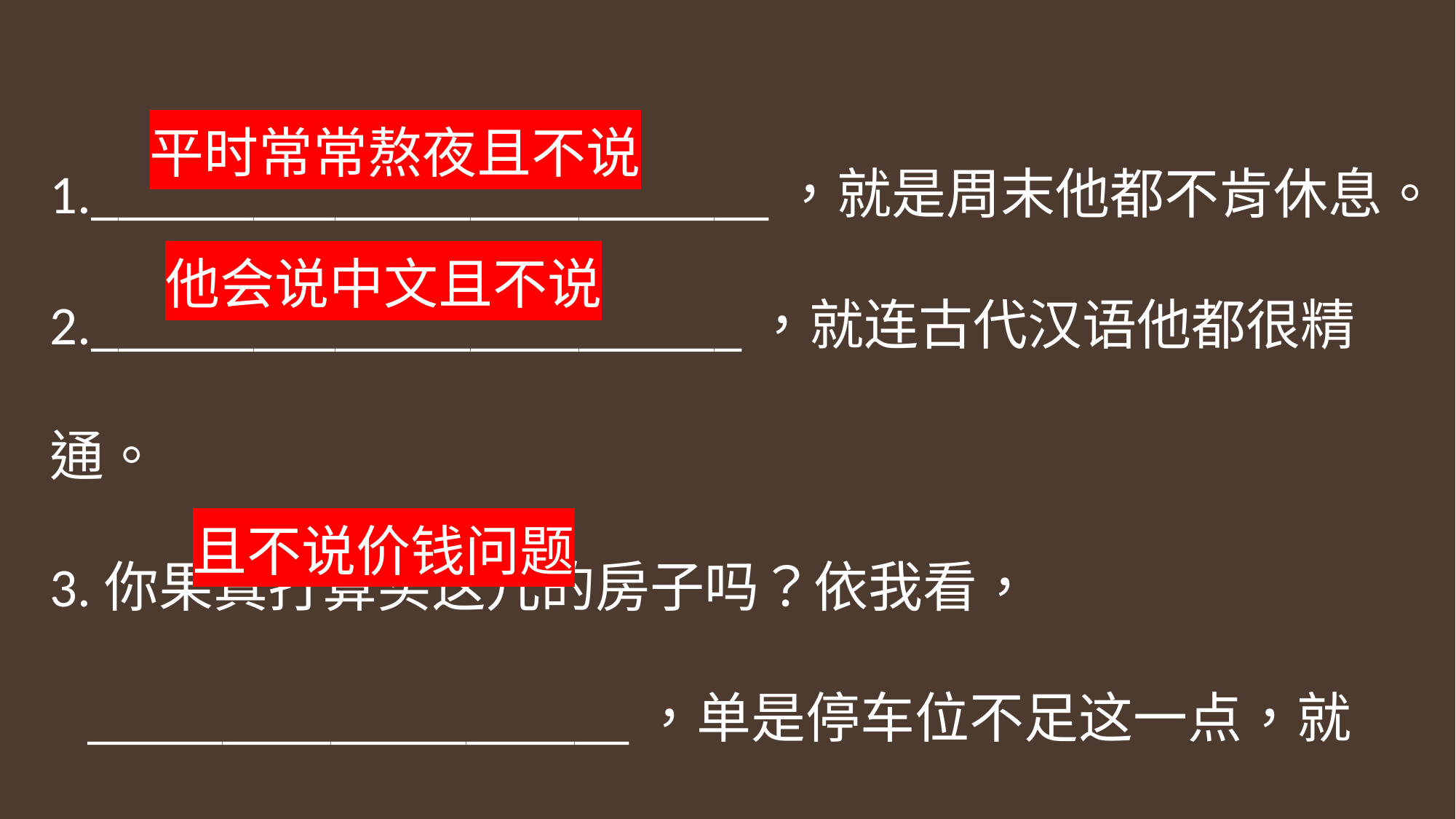

1._________________________，就是周末他都不肯休息。
2.________________________，就连古代汉语他都很精通。
3.你果真打算买这儿的房子吗？依我看，
   ____________________，单是停车位不足这一点，就值
   得好好考虑了。
平时常常熬夜且不说
他会说中文且不说
且不说价钱问题